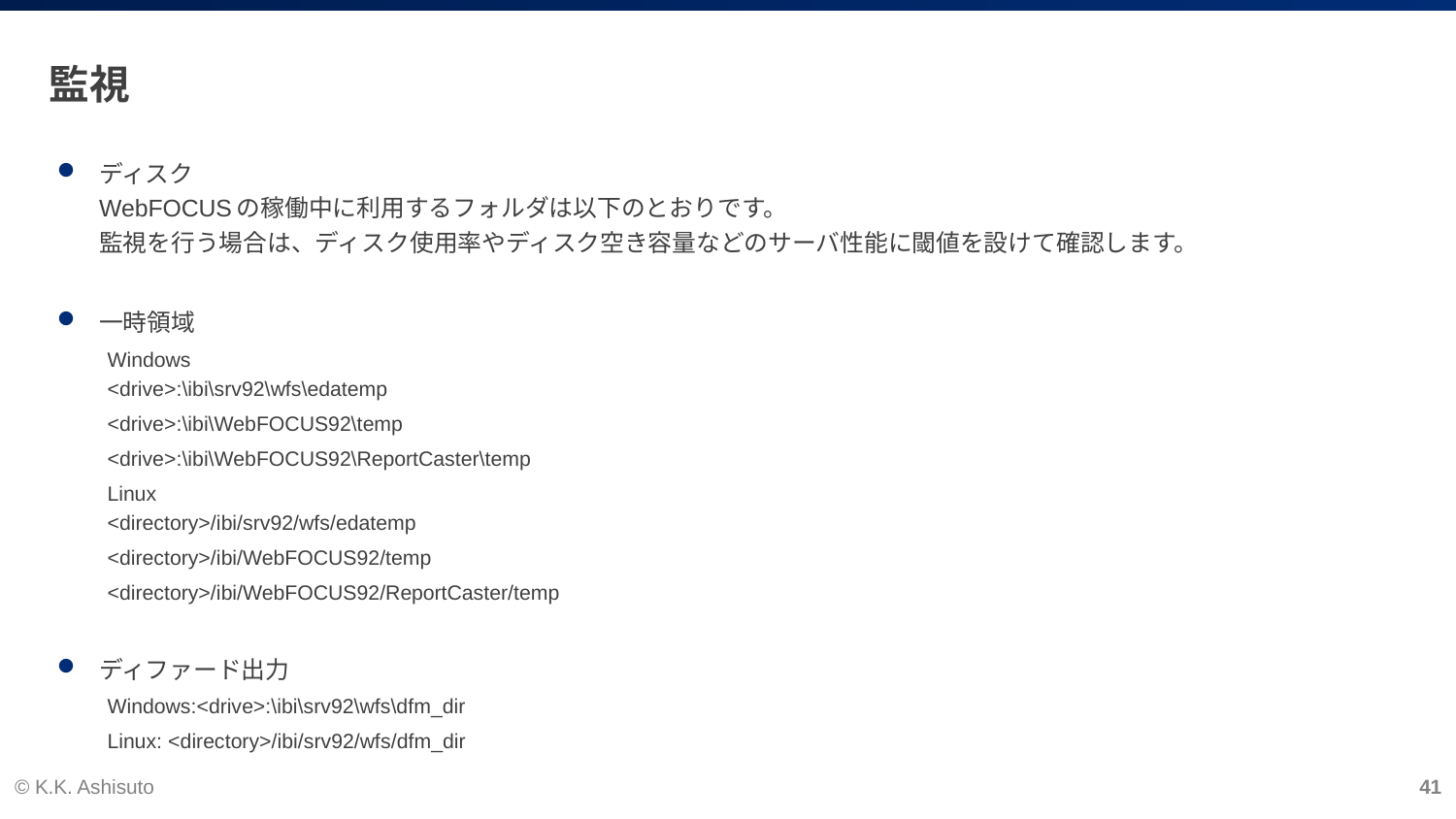

# 監視
ディスク
WebFOCUSの稼働中に利用するフォルダは以下のとおりです。
監視を行う場合は、ディスク使用率やディスク空き容量などのサーバ性能に閾値を設けて確認します。

一時領域
Windows
<drive>:\ibi\srv92\wfs\edatemp
<drive>:\ibi\WebFOCUS92\temp
<drive>:\ibi\WebFOCUS92\ReportCaster\temp
Linux
<directory>/ibi/srv92/wfs/edatemp
<directory>/ibi/WebFOCUS92/temp
<directory>/ibi/WebFOCUS92/ReportCaster/temp

ディファード出力
Windows:<drive>:\ibi\srv92\wfs\dfm_dir
Linux: <directory>/ibi/srv92/wfs/dfm_dir
© K.K. Ashisuto
41